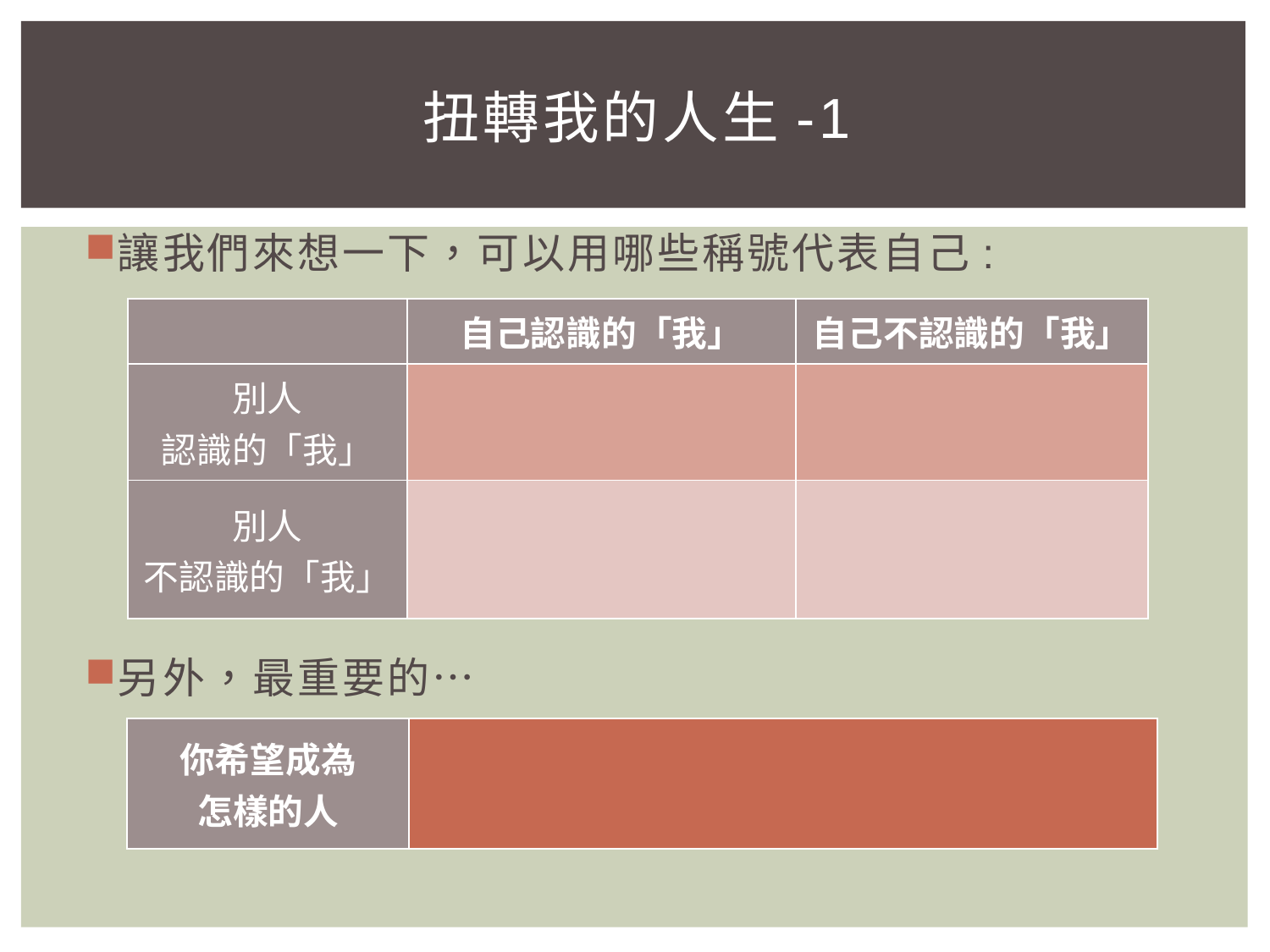

# 扭轉我的人生-1
讓我們來想一下，可以用哪些稱號代表自己:
另外，最重要的…
|  | 自己認識的「我」 | 自己不認識的「我」 |
| --- | --- | --- |
| 別人 認識的「我」 |  |  |
| 別人 不認識的「我」 |  |  |
| 你希望成為 怎樣的人 |  |
| --- | --- |